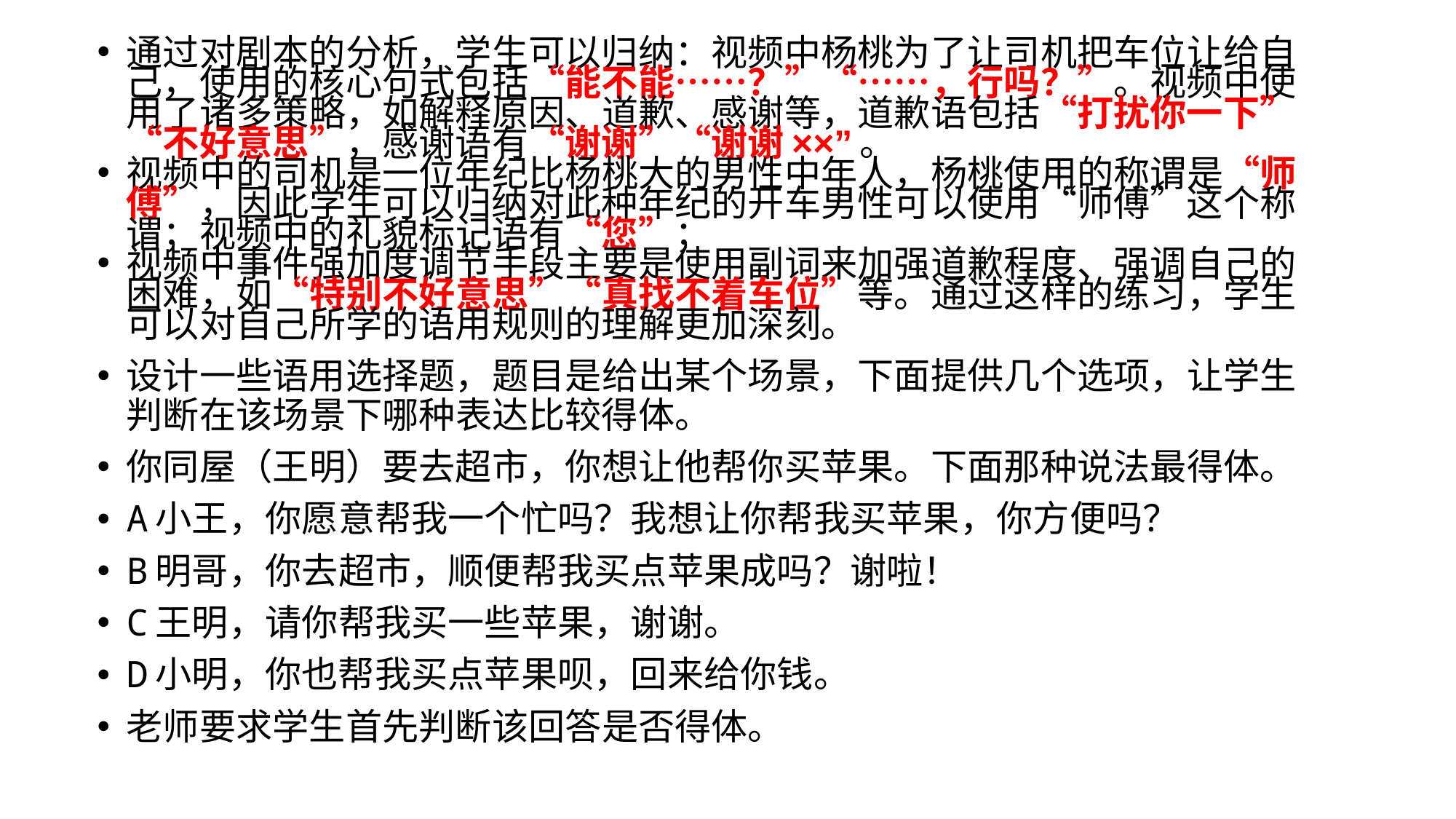

通过对剧本的分析，学生可以归纳：视频中杨桃为了让司机把车位让给自己，使用的核心句式包括“能不能……？”“……，行吗？”。视频中使用了诸多策略，如解释原因、道歉、感谢等，道歉语包括“打扰你一下”“不好意思”，感谢语有“谢谢”“谢谢××”。
视频中的司机是一位年纪比杨桃大的男性中年人，杨桃使用的称谓是“师傅”，因此学生可以归纳对此种年纪的开车男性可以使用“师傅”这个称谓；视频中的礼貌标记语有“您”；
视频中事件强加度调节手段主要是使用副词来加强道歉程度、强调自己的困难，如“特别不好意思”“真找不着车位”等。通过这样的练习，学生可以对自己所学的语用规则的理解更加深刻。
设计一些语用选择题，题目是给出某个场景，下面提供几个选项，让学生判断在该场景下哪种表达比较得体。
你同屋（王明）要去超市，你想让他帮你买苹果。下面那种说法最得体。
A小王，你愿意帮我一个忙吗？我想让你帮我买苹果，你方便吗？
B明哥，你去超市，顺便帮我买点苹果成吗？谢啦！
C王明，请你帮我买一些苹果，谢谢。
D小明，你也帮我买点苹果呗，回来给你钱。
老师要求学生首先判断该回答是否得体。